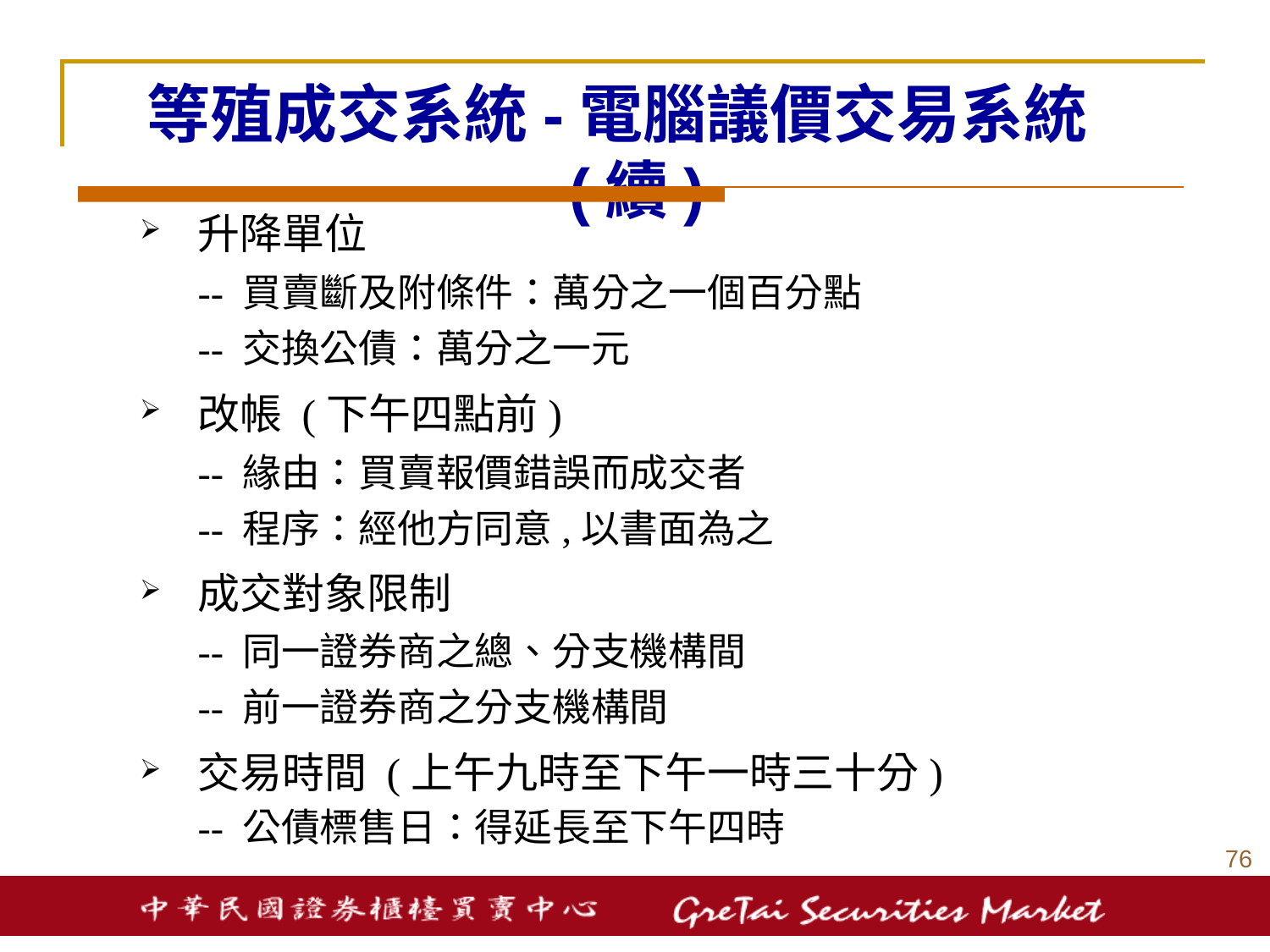

# 等殖成交系統-電腦議價交易系統(續)

升降單位
	-- 買賣斷及附條件：萬分之一個百分點
	-- 交換公債：萬分之一元
改帳 (下午四點前)
	-- 緣由：買賣報價錯誤而成交者
	-- 程序：經他方同意,以書面為之
成交對象限制
	-- 同一證券商之總、分支機構間
	-- 前一證券商之分支機構間
交易時間 (上午九時至下午一時三十分)
	-- 公債標售日：得延長至下午四時

76